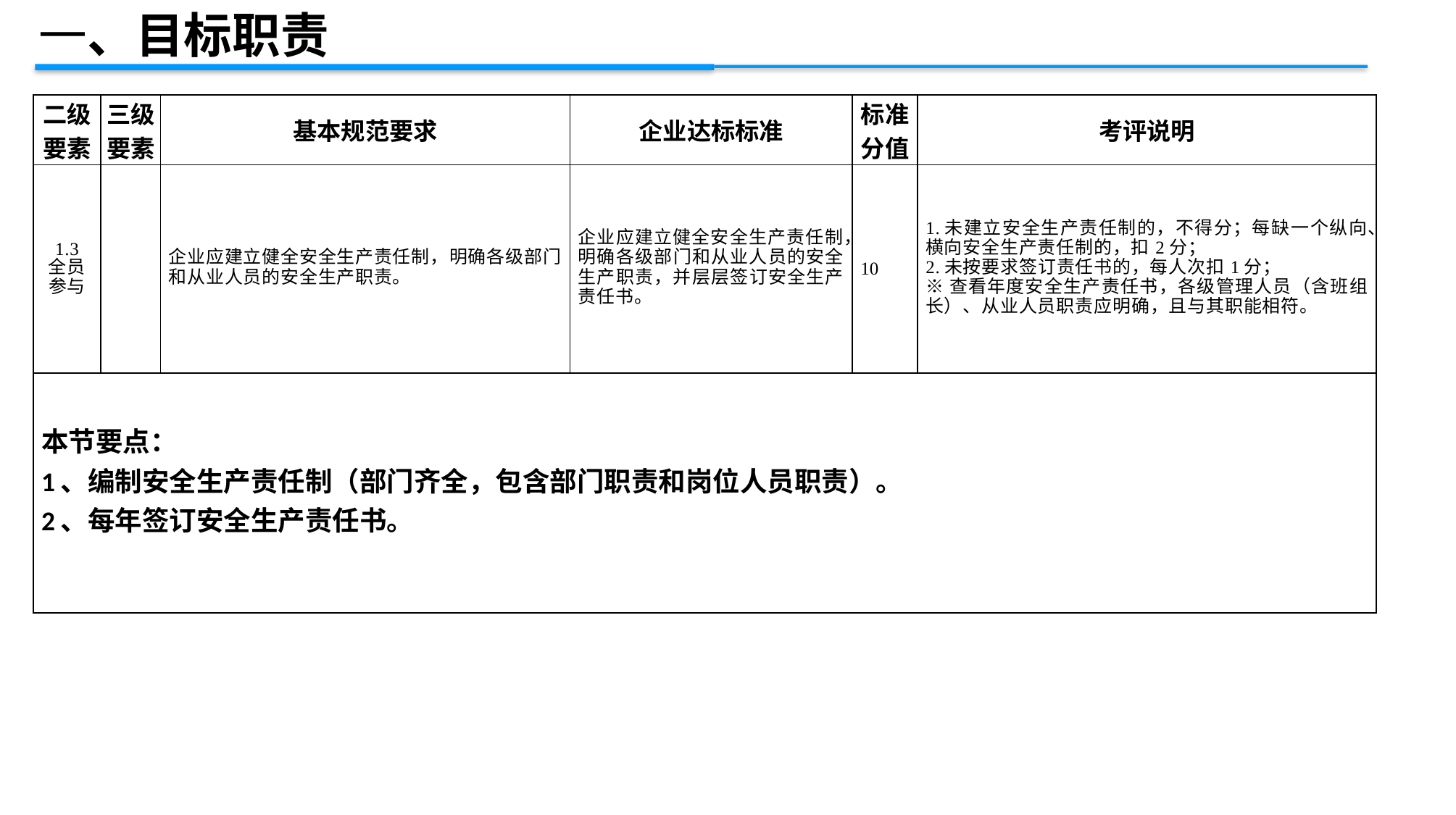

一、目标职责

| 二级 要素 | 三级 要素 | 基本规范要求 | 企业达标标准 | 标准 分值 | 考评说明 |
| --- | --- | --- | --- | --- | --- |
| 1.3 全员参与 |  | 企业应建立健全安全生产责任制，明确各级部门和从业人员的安全生产职责。 | 企业应建立健全安全生产责任制，明确各级部门和从业人员的安全生产职责，并层层签订安全生产责任书。 | 10 | 1.未建立安全生产责任制的，不得分；每缺一个纵向、横向安全生产责任制的，扣2分； 2.未按要求签订责任书的，每人次扣1分； ※查看年度安全生产责任书，各级管理人员（含班组长）、从业人员职责应明确，且与其职能相符。 |
| 本节要点： 1、编制安全生产责任制（部门齐全，包含部门职责和岗位人员职责）。 2、每年签订安全生产责任书。 |  |  |  |  |  |